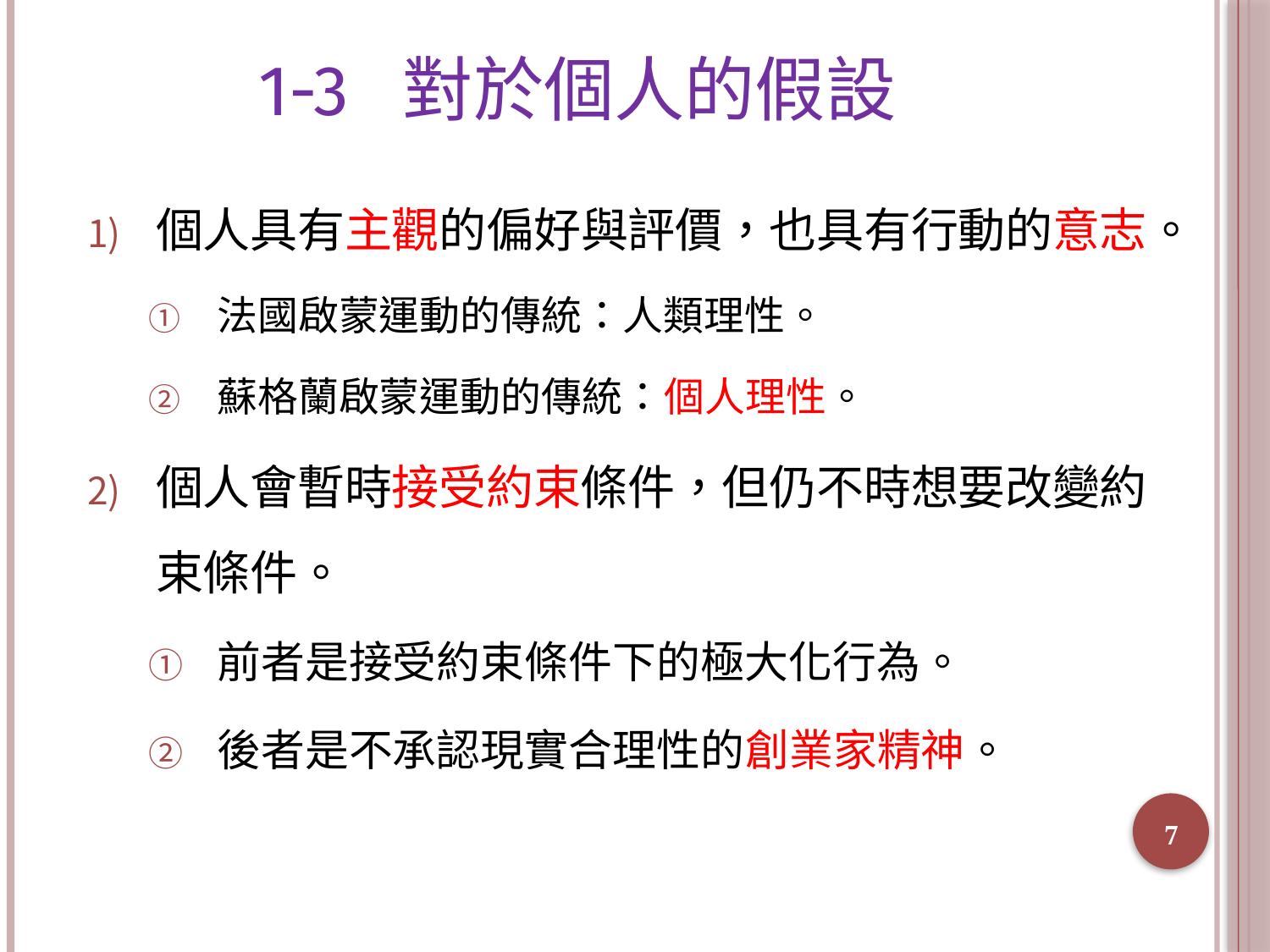

# 1-3  對於個人的假設
個人具有主觀的偏好與評價，也具有行動的意志。
法國啟蒙運動的傳統：人類理性。
蘇格蘭啟蒙運動的傳統：個人理性。
個人會暫時接受約束條件，但仍不時想要改變約束條件。
前者是接受約束條件下的極大化行為。
後者是不承認現實合理性的創業家精神。
7